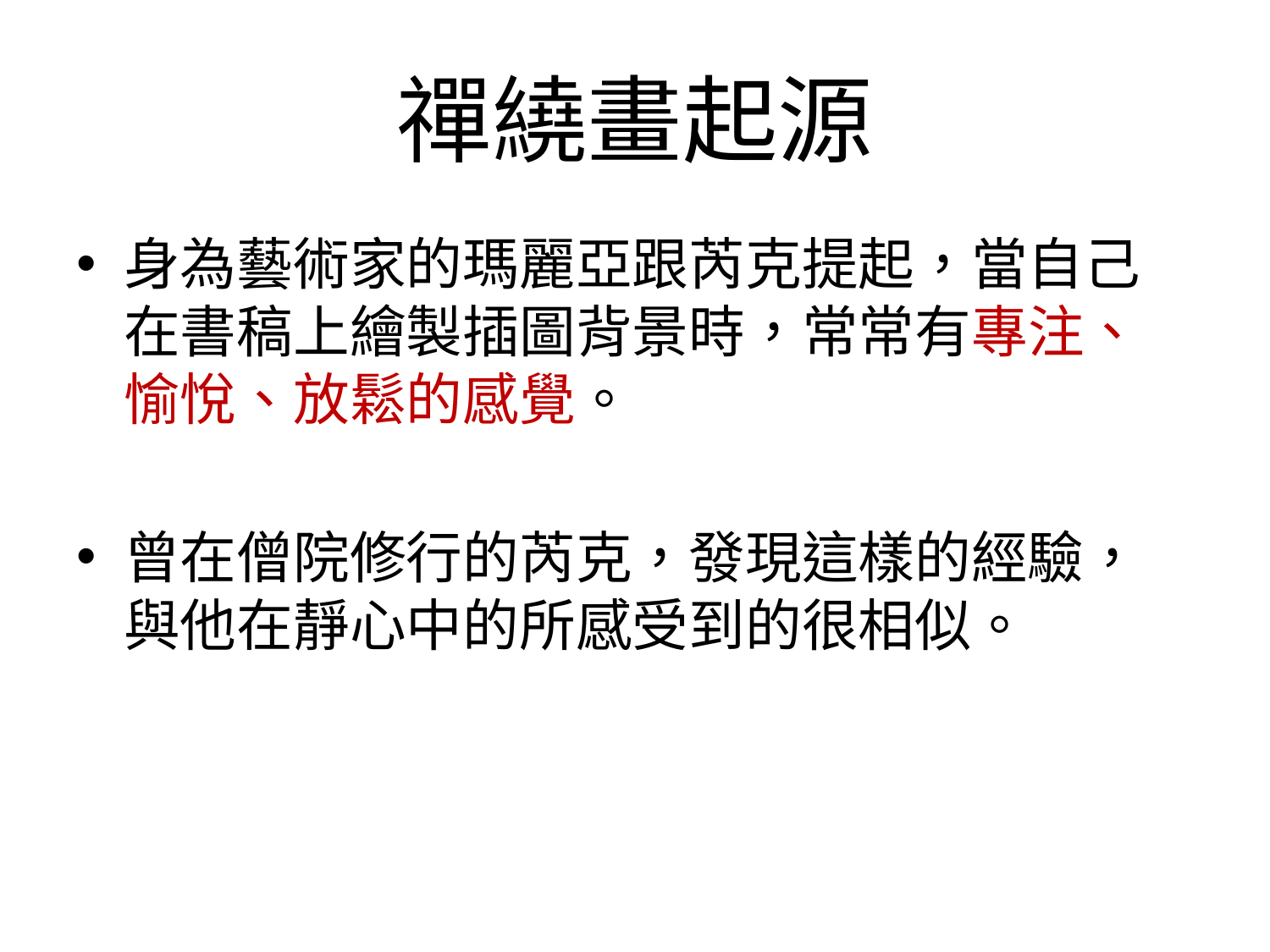

# 禪繞畫起源
身為藝術家的瑪麗亞跟芮克提起，當自己在書稿上繪製插圖背景時，常常有專注、愉悅、放鬆的感覺。

曾在僧院修行的芮克，發現這樣的經驗，與他在靜心中的所感受到的很相似。